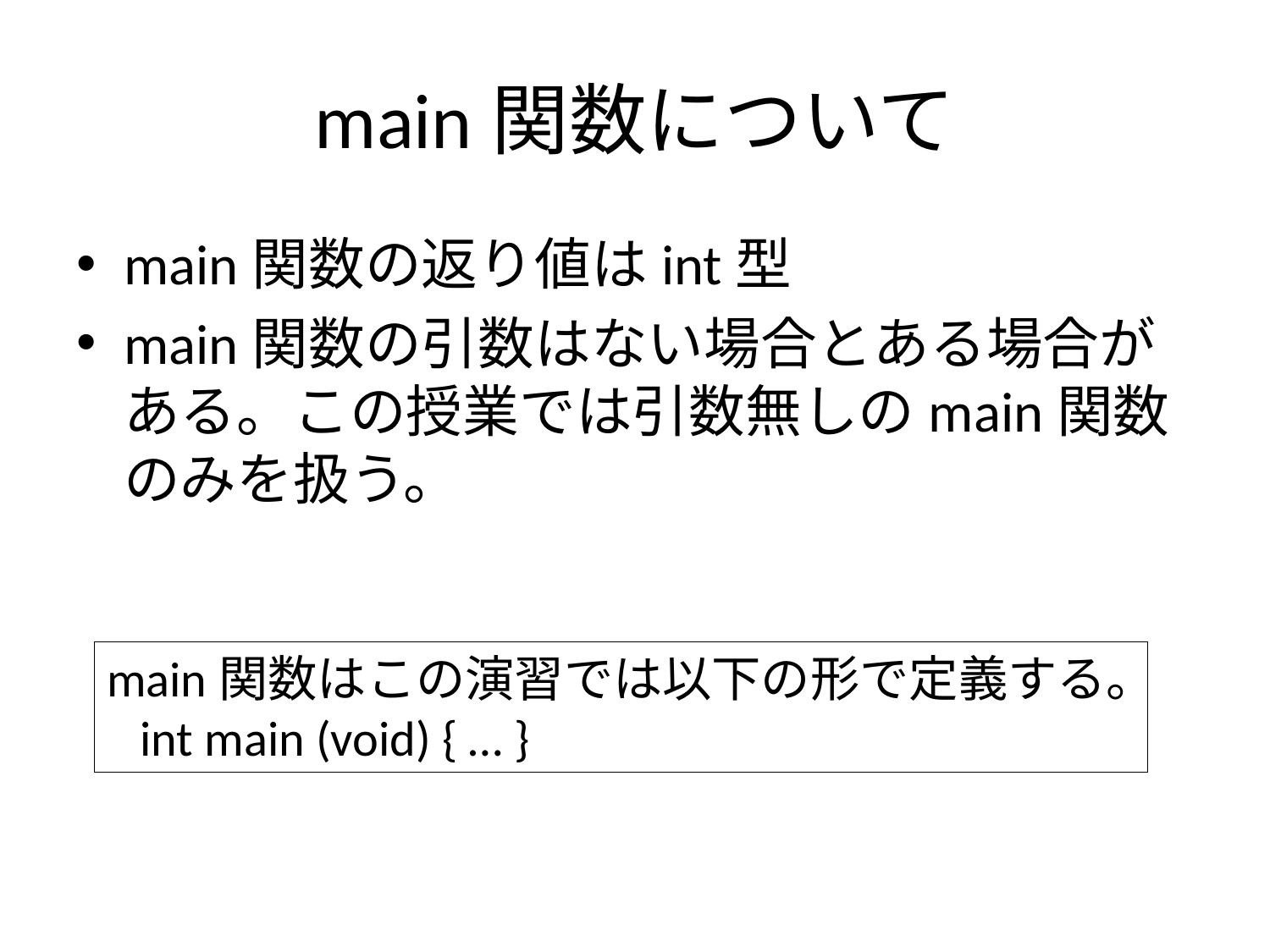

# main関数について
main関数の返り値はint型
main関数の引数はない場合とある場合がある。この授業では引数無しのmain関数のみを扱う。
main関数はこの演習では以下の形で定義する。
   int main (void) { … }